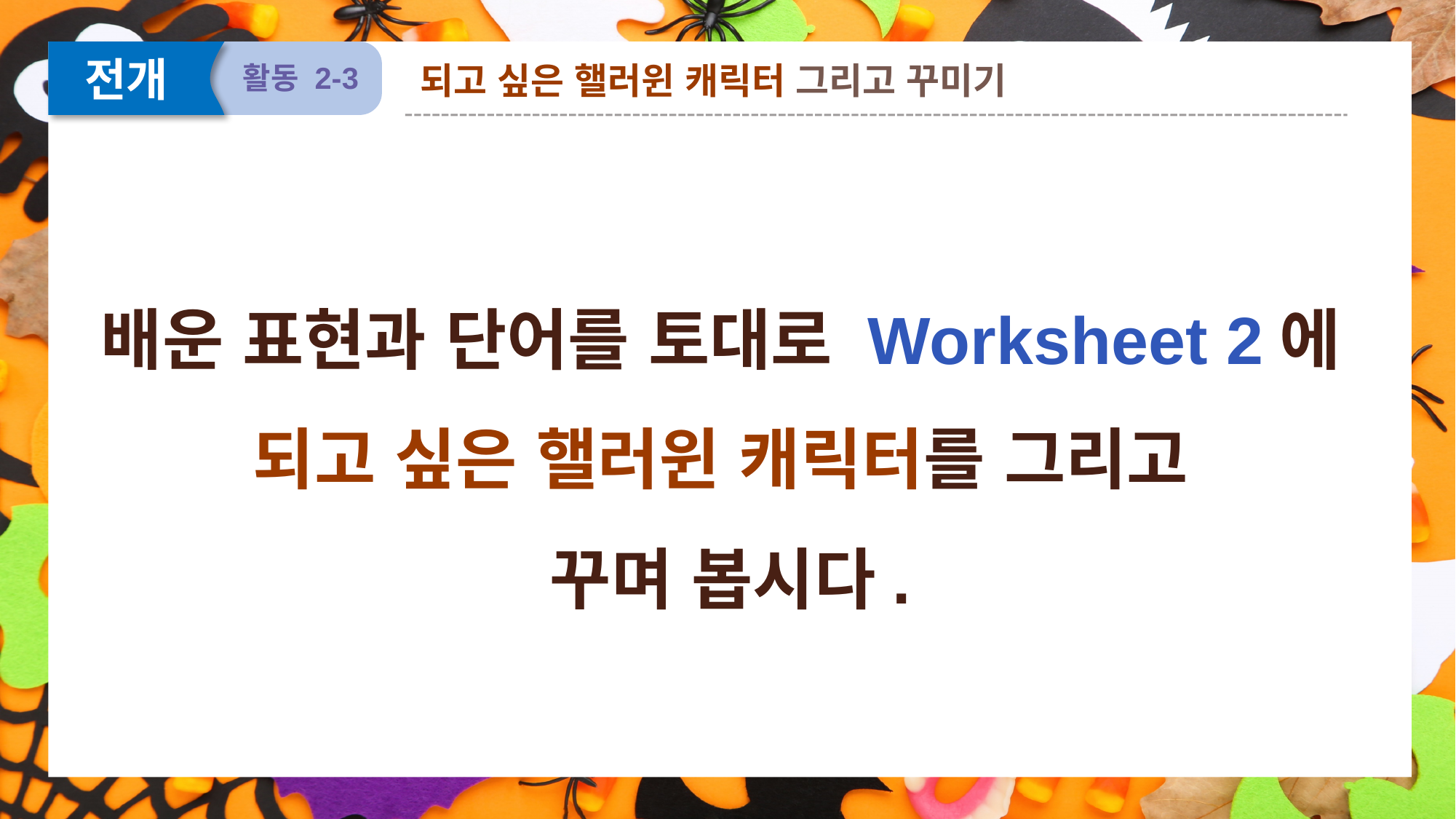

전개
되고 싶은 핼러윈 캐릭터 그리고 꾸미기
활동 2-3
배운 표현과 단어를 토대로 Worksheet 2에
되고 싶은 핼러윈 캐릭터를 그리고
꾸며 봅시다.